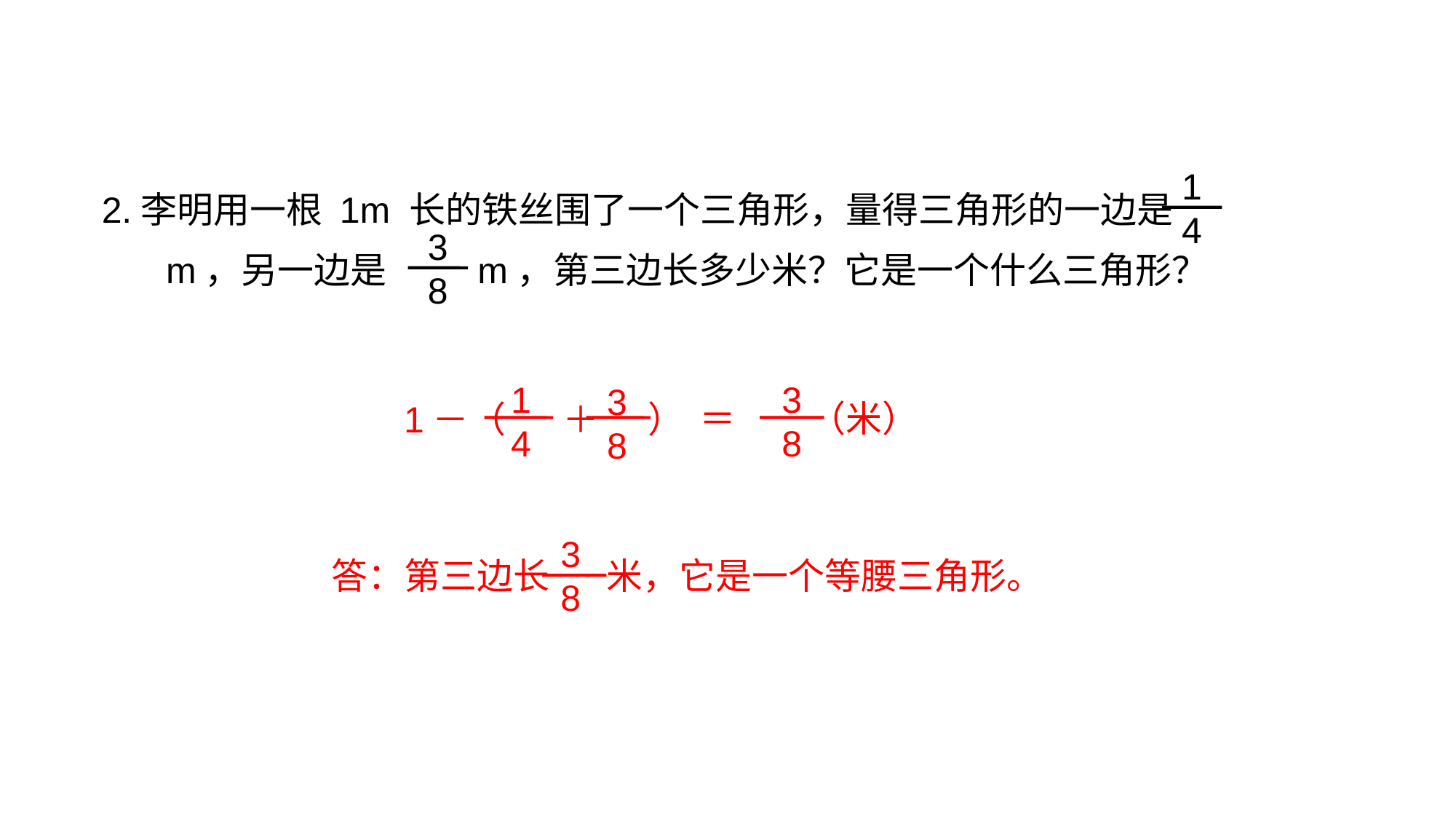

1
4

2.李明用一根 1m 长的铁丝围了一个三角形，量得三角形的一边是        m，另一边是          m，第三边长多少米？它是一个什么三角形？
3
8

1
4

3
8

1－（       ＋      ）
3
8

＝         （米）
3
8

答：第三边长       米，它是一个等腰三角形。